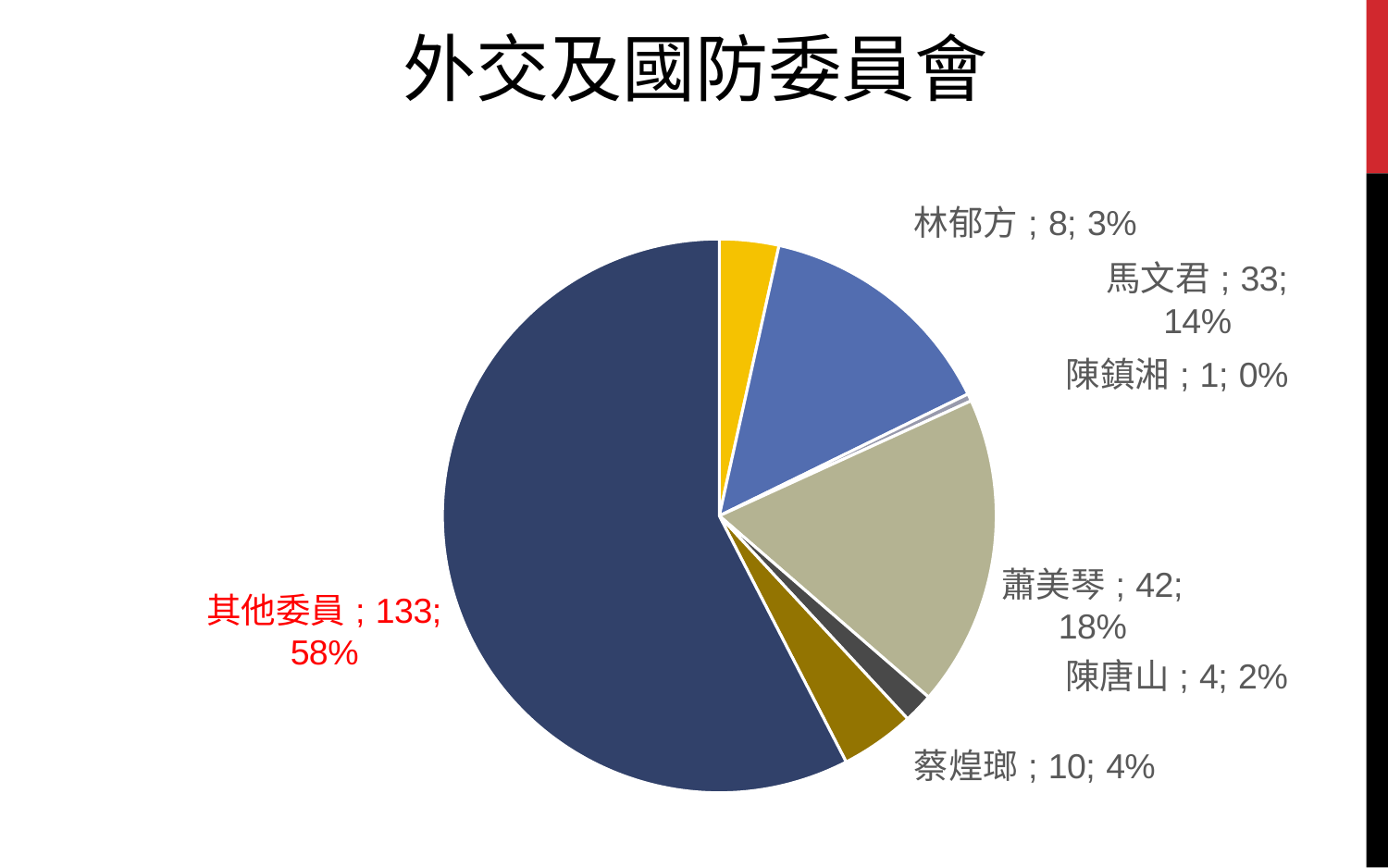

外交及國防委員會

### Chart

| Category | 欄1 |
|---|---|
| 王金平 | 0.0 |
| 林郁方 | 8.0 |
| 馬文君 | 33.0 |
| 陳鎮湘 | 1.0 |
| 詹凱臣 | 0.0 |
| 蕭美琴 | 42.0 |
| 陳唐山 | 4.0 |
| 蔡煌瑯 | 10.0 |
| 其他委員 | 133.0 |